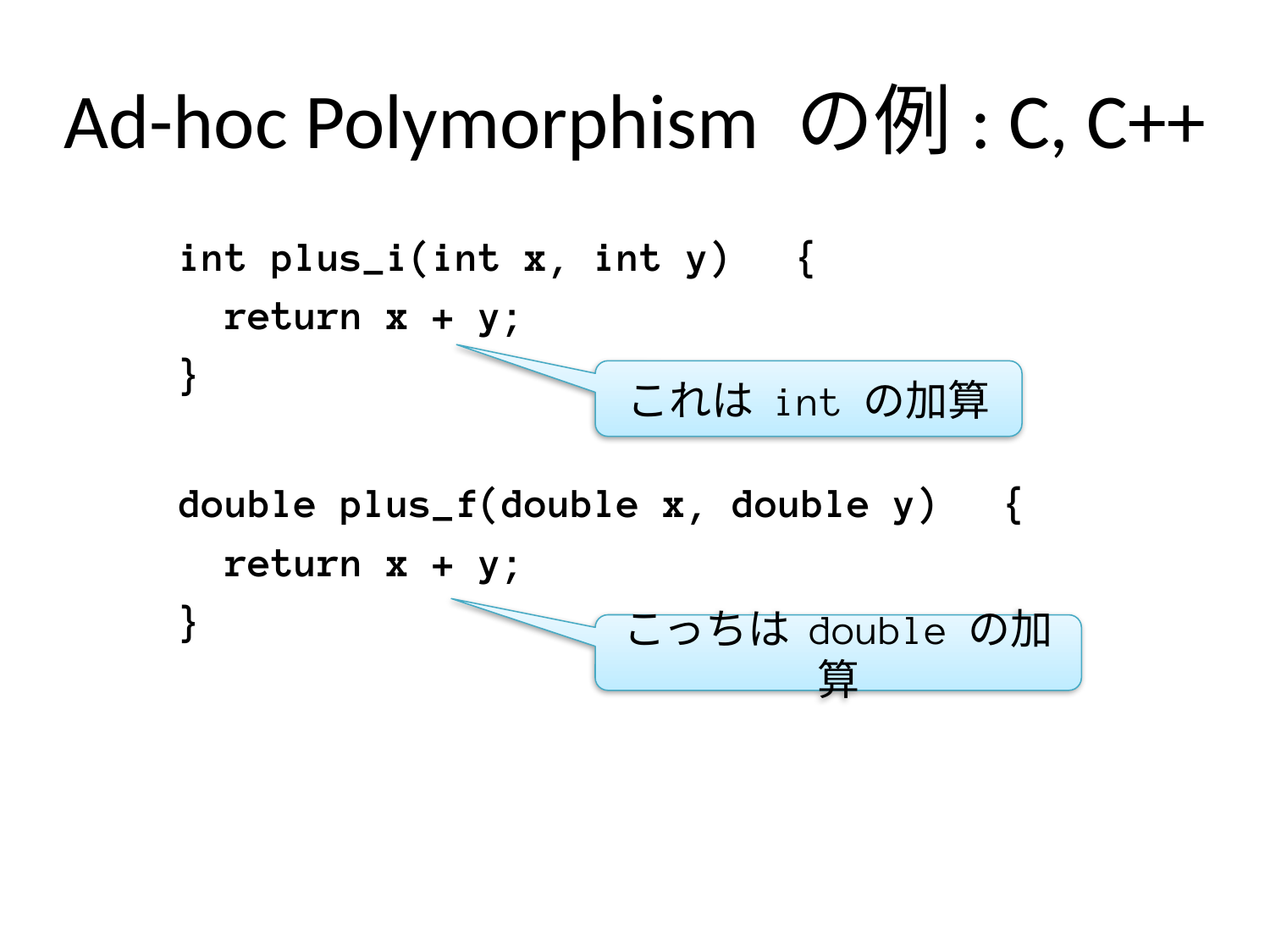

# Ad-hoc Polymorphism の例: C, C++
int plus_i(int x, int y)　{
  return x + y;
}

double plus_f(double x, double y)　{
  return x + y;
}

これは int の加算
こっちは double の加算